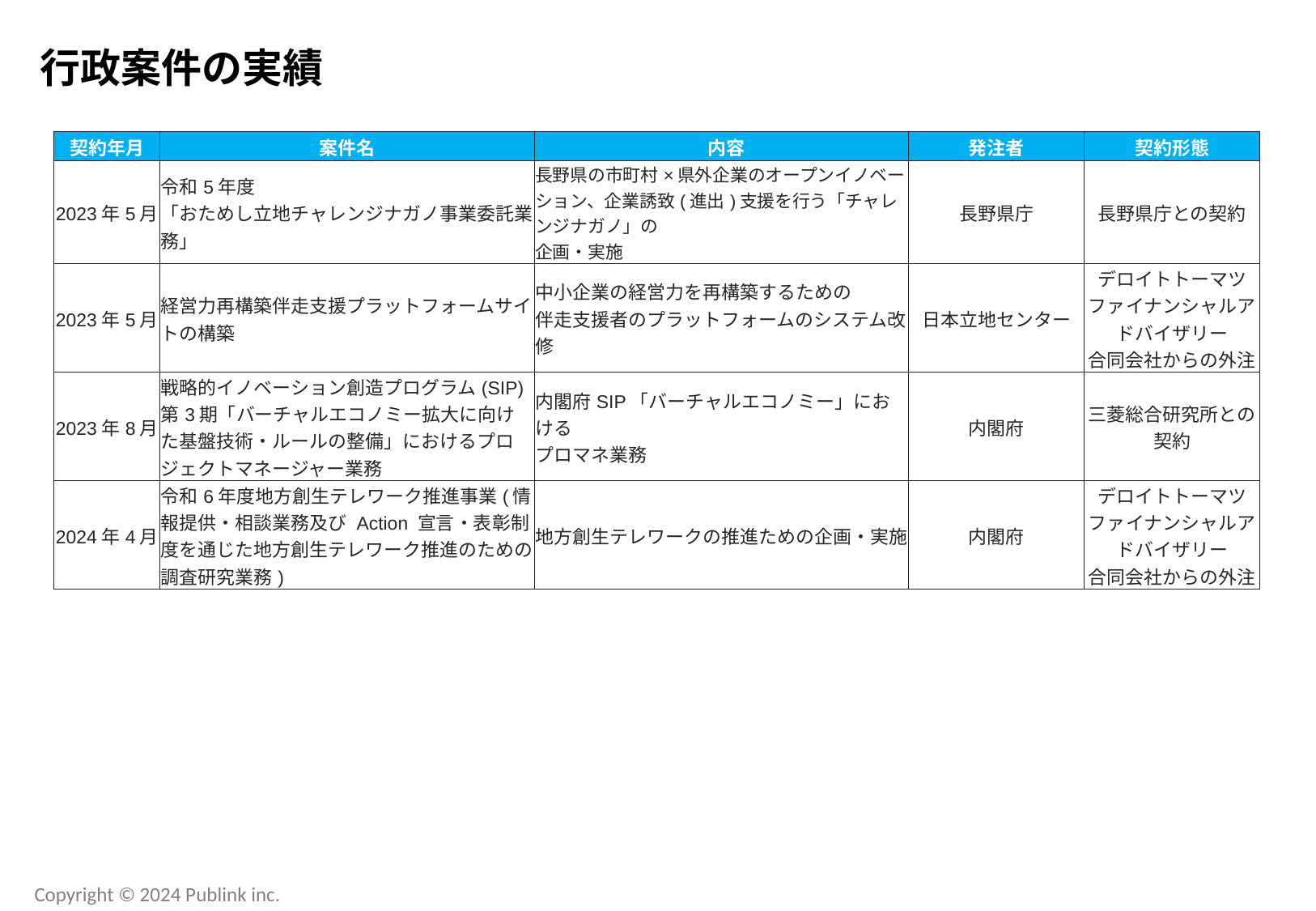

行政案件の実績
| 契約年月 | 案件名 | 内容 | 発注者 | 契約形態 |
| --- | --- | --- | --- | --- |
| 2023年5月 | 令和5年度 「おためし立地チャレンジナガノ事業委託業務」 | 長野県の市町村×県外企業のオープンイノベーション、企業誘致(進出)支援を行う「チャレンジナガノ」の 企画・実施 | 長野県庁 | 長野県庁との契約 |
| 2023年5月 | 経営力再構築伴走支援プラットフォームサイトの構築 | 中小企業の経営力を再構築するための 伴走支援者のプラットフォームのシステム改修 | 日本立地センター | デロイトトーマツファイナンシャルアドバイザリー 合同会社からの外注 |
| 2023年8月 | 戦略的イノベーション創造プログラム(SIP)第3期「バーチャルエコノミー拡大に向けた基盤技術・ルールの整備」におけるプロジェクトマネージャー業務 | 内閣府SIP「バーチャルエコノミー」における プロマネ業務 | 内閣府 | 三菱総合研究所との契約 |
| 2024年4月 | 令和6年度地方創生テレワーク推進事業(情報提供・相談業務及び Action 宣言・表彰制度を通じた地方創生テレワーク推進のための調査研究業務) | 地方創生テレワークの推進ための企画・実施 | 内閣府 | デロイトトーマツファイナンシャルアドバイザリー 合同会社からの外注 |

Copyright © 2024 Publink inc.